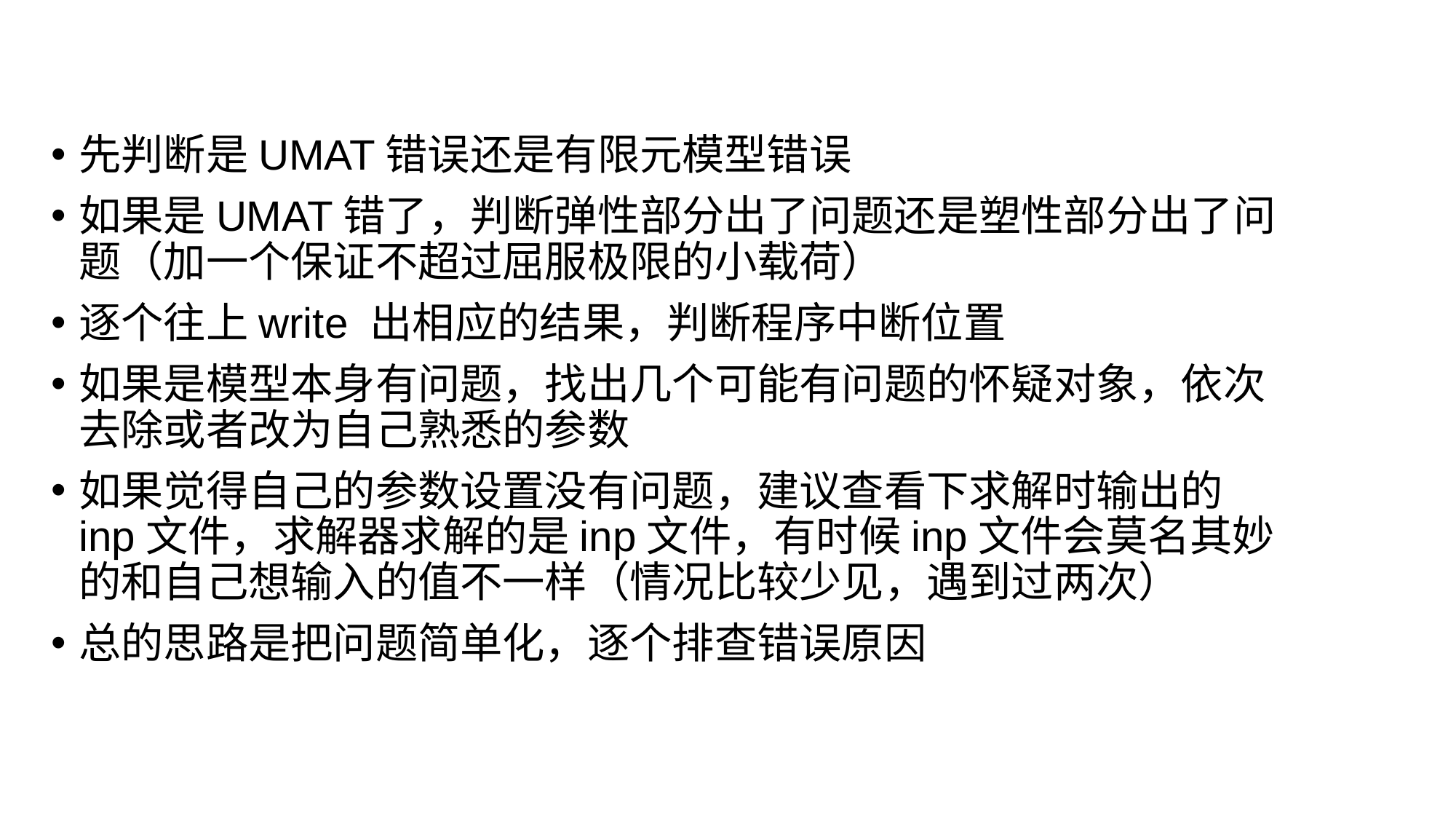

先判断是UMAT错误还是有限元模型错误
如果是UMAT错了，判断弹性部分出了问题还是塑性部分出了问题（加一个保证不超过屈服极限的小载荷）
逐个往上write 出相应的结果，判断程序中断位置
如果是模型本身有问题，找出几个可能有问题的怀疑对象，依次去除或者改为自己熟悉的参数
如果觉得自己的参数设置没有问题，建议查看下求解时输出的inp文件，求解器求解的是inp文件，有时候inp文件会莫名其妙的和自己想输入的值不一样（情况比较少见，遇到过两次）
总的思路是把问题简单化，逐个排查错误原因